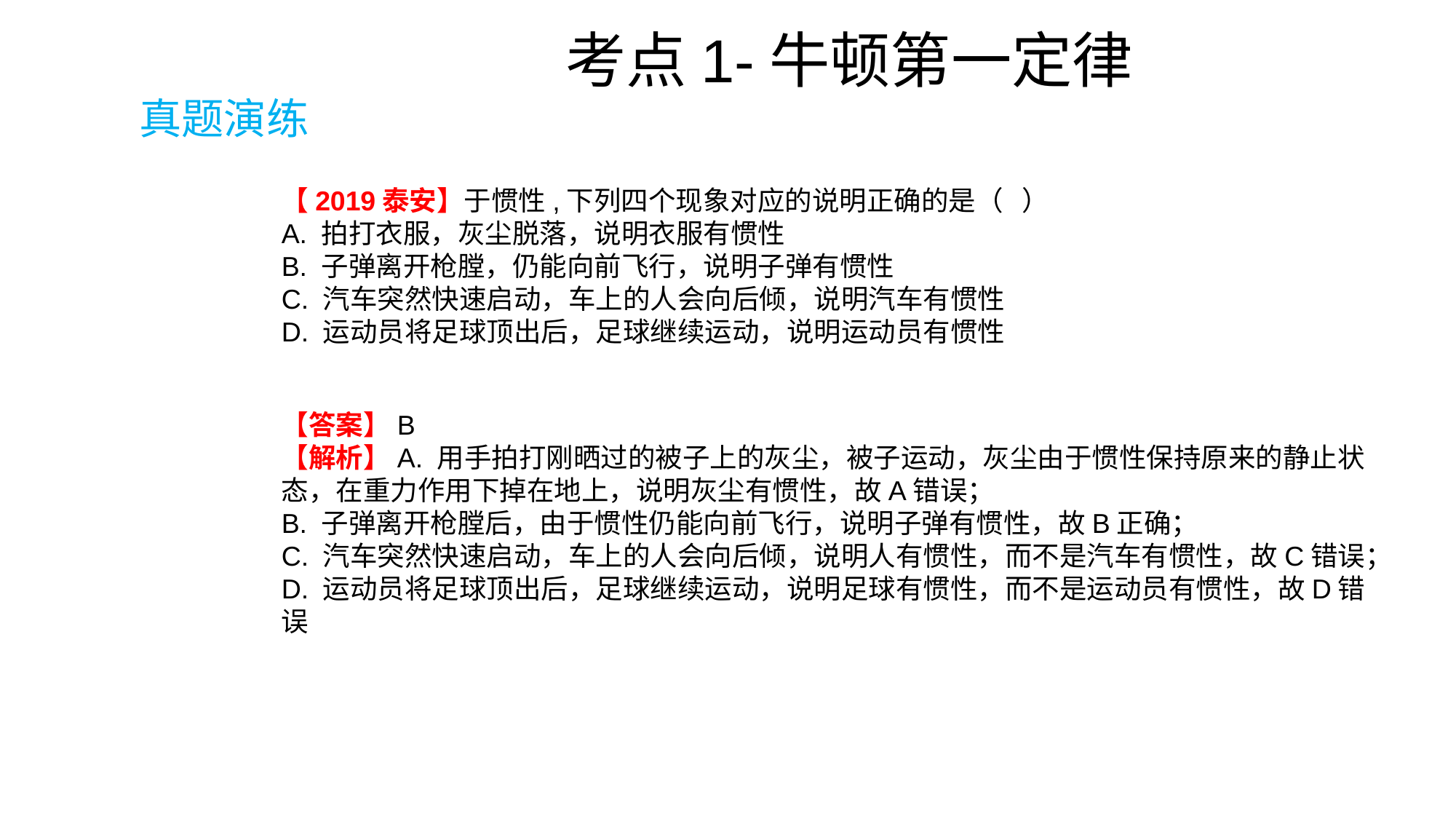

考点1-牛顿第一定律
真题演练
【2019泰安】于惯性,下列四个现象对应的说明正确的是（   ）
A. 拍打衣服，灰尘脱落，说明衣服有惯性
B. 子弹离开枪膛，仍能向前飞行，说明子弹有惯性
C. 汽车突然快速启动，车上的人会向后倾，说明汽车有惯性
D. 运动员将足球顶出后，足球继续运动，说明运动员有惯性
【答案】B
【解析】A. 用手拍打刚晒过的被子上的灰尘，被子运动，灰尘由于惯性保持原来的静止状态，在重力作用下掉在地上，说明灰尘有惯性，故A错误；
B. 子弹离开枪膛后，由于惯性仍能向前飞行，说明子弹有惯性，故B正确；
C. 汽车突然快速启动，车上的人会向后倾，说明人有惯性，而不是汽车有惯性，故C错误；
D. 运动员将足球顶出后，足球继续运动，说明足球有惯性，而不是运动员有惯性，故D错误